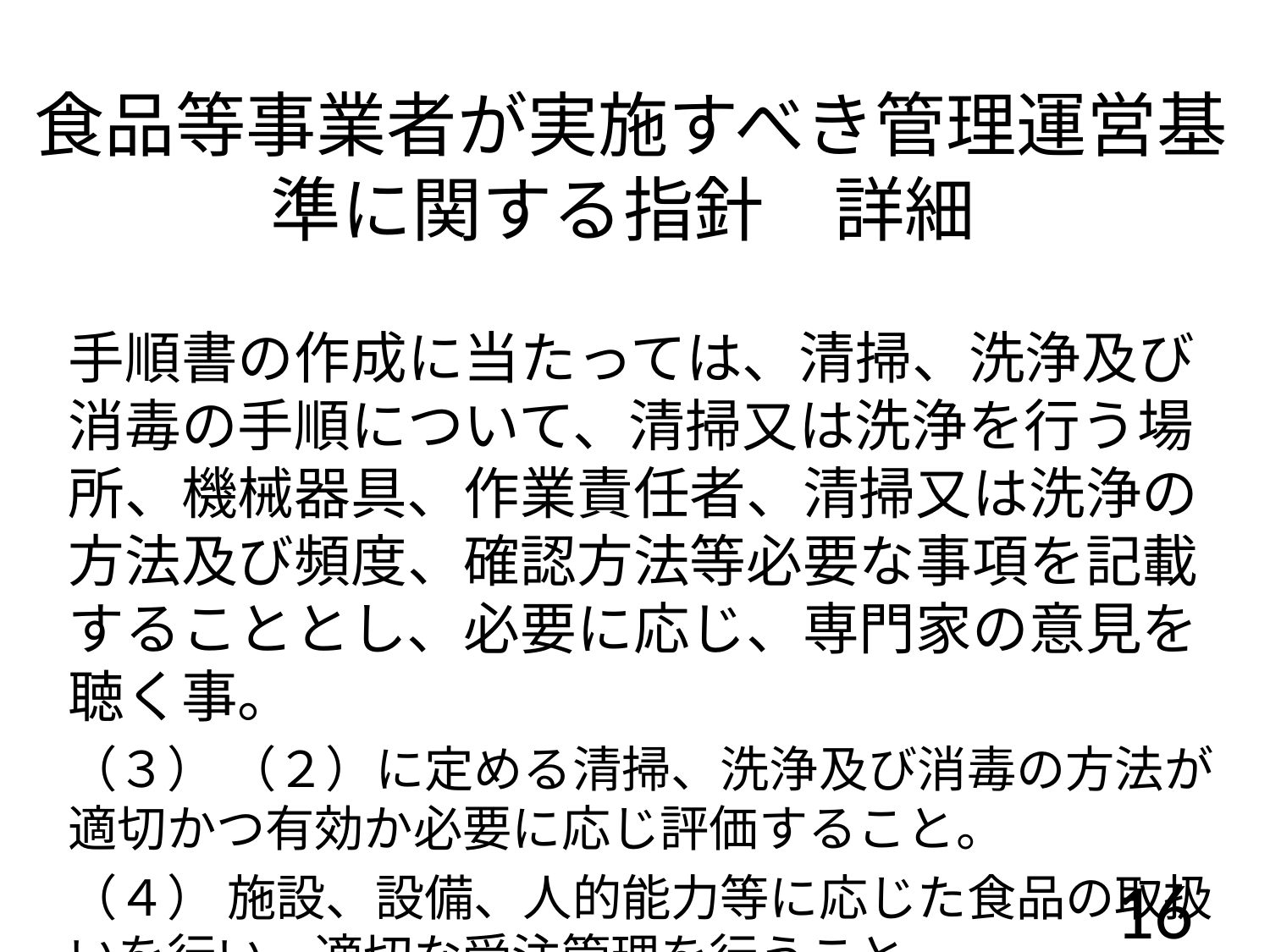

食品等事業者が実施すべき管理運営基準に関する指針　詳細
手順書の作成に当たっては、清掃、洗浄及び消毒の手順について、清掃又は洗浄を行う場所、機械器具、作業責任者、清掃又は洗浄の方法及び頻度、確認方法等必要な事項を記載することとし、必要に応じ、専門家の意見を聴く事。
（３） （２）に定める清掃、洗浄及び消毒の方法が適切かつ有効か必要に応じ評価すること。
（４） 施設、設備、人的能力等に応じた食品の取扱いを行い、適切な受注管理を行うこと。
16